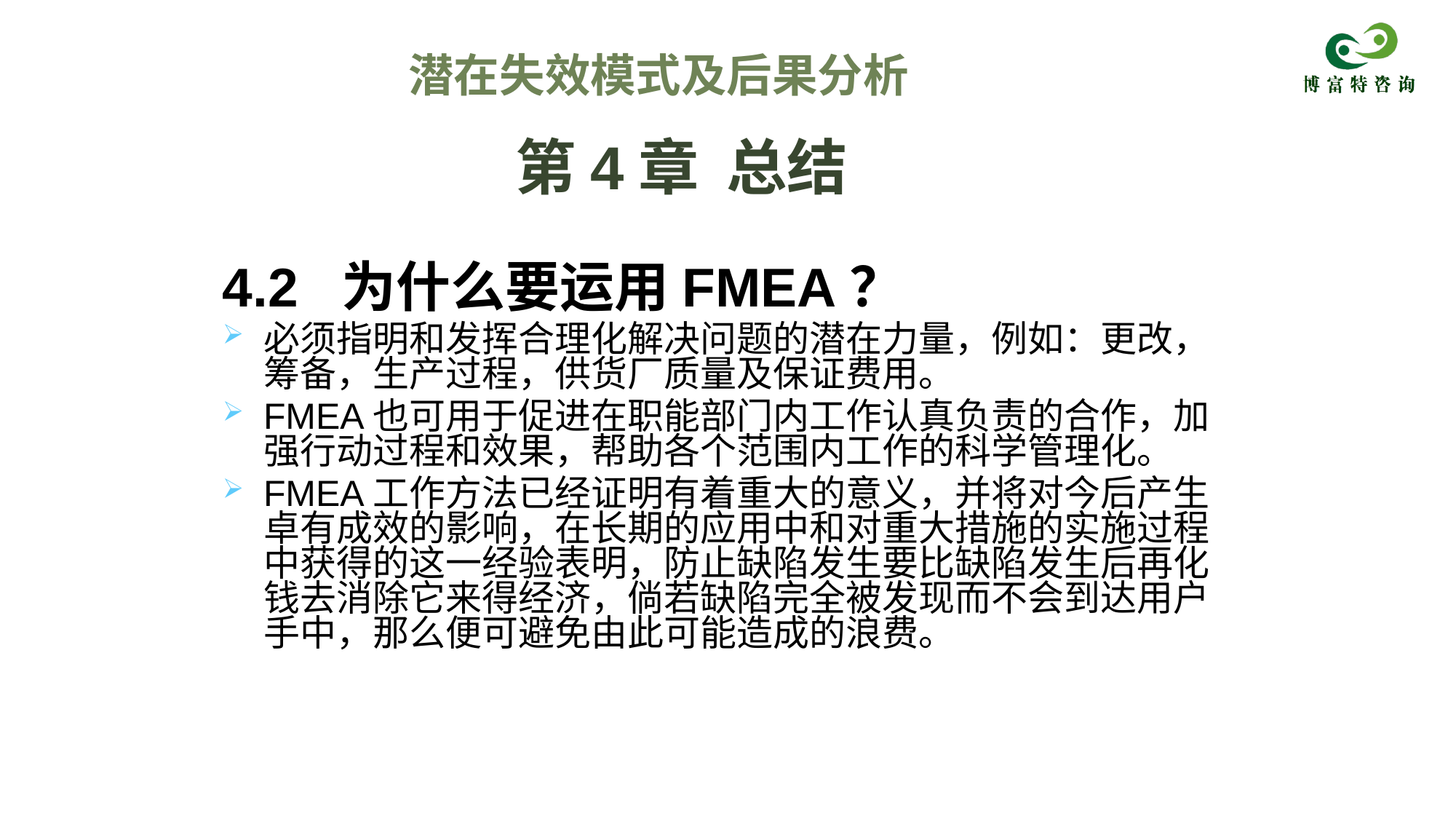

潜在失效模式及后果分析
# 第4章  总结
4.2  为什么要运用FMEA？
必须指明和发挥合理化解决问题的潜在力量，例如：更改，筹备，生产过程，供货厂质量及保证费用。
FMEA也可用于促进在职能部门内工作认真负责的合作，加强行动过程和效果，帮助各个范围内工作的科学管理化。
FMEA工作方法已经证明有着重大的意义，并将对今后产生卓有成效的影响，在长期的应用中和对重大措施的实施过程中获得的这一经验表明，防止缺陷发生要比缺陷发生后再化钱去消除它来得经济，倘若缺陷完全被发现而不会到达用户手中，那么便可避免由此可能造成的浪费。
87